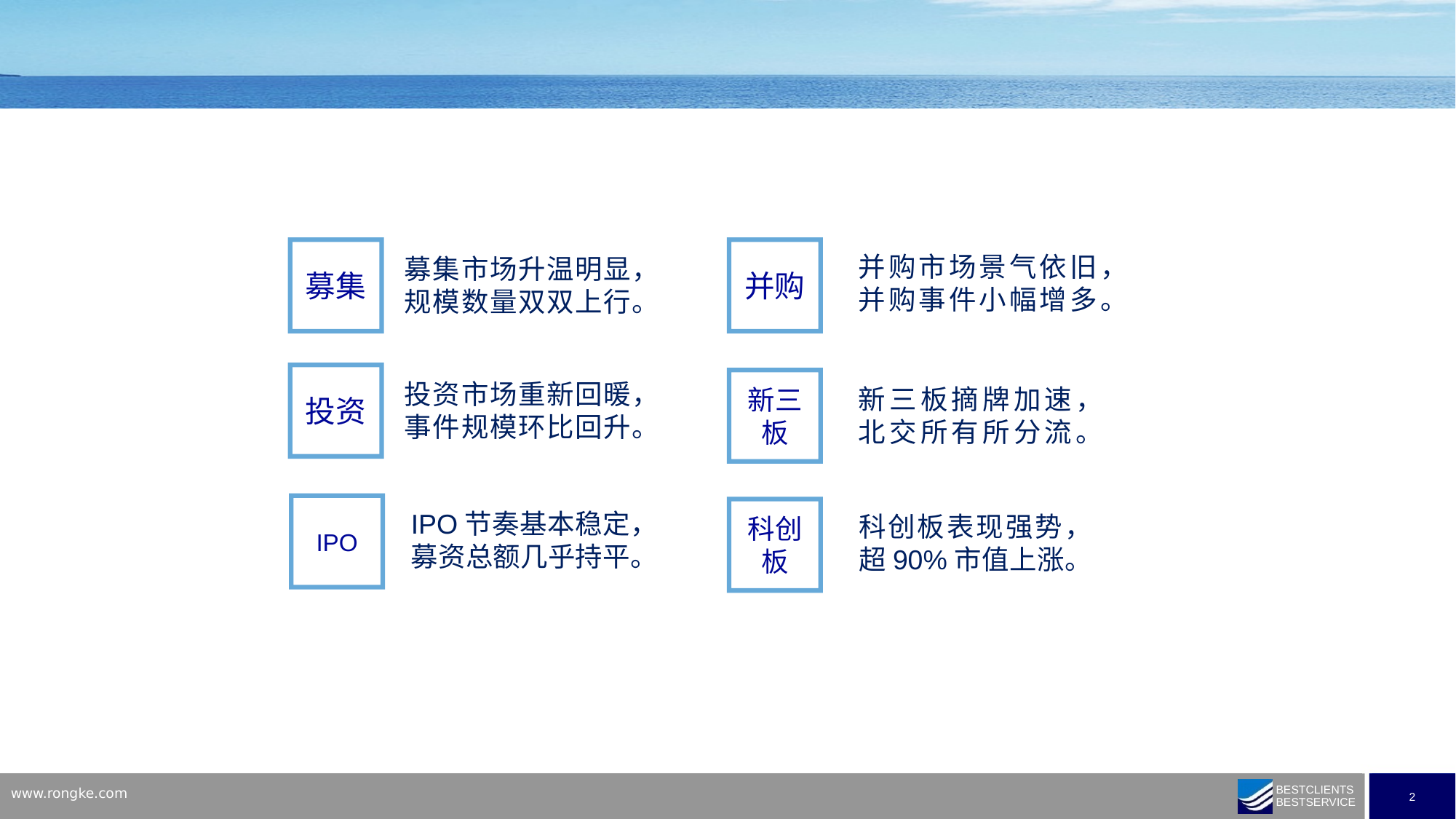

募集
并购
并购市场景气依旧，
并购事件小幅增多。
募集市场升温明显，
规模数量双双上行。
投资
新三板
投资市场重新回暖，事件规模环比回升。
新三板摘牌加速，
北交所有所分流。
IPO
科创板
IPO节奏基本稳定，
募资总额几乎持平。
科创板表现强势，
超90%市值上涨。